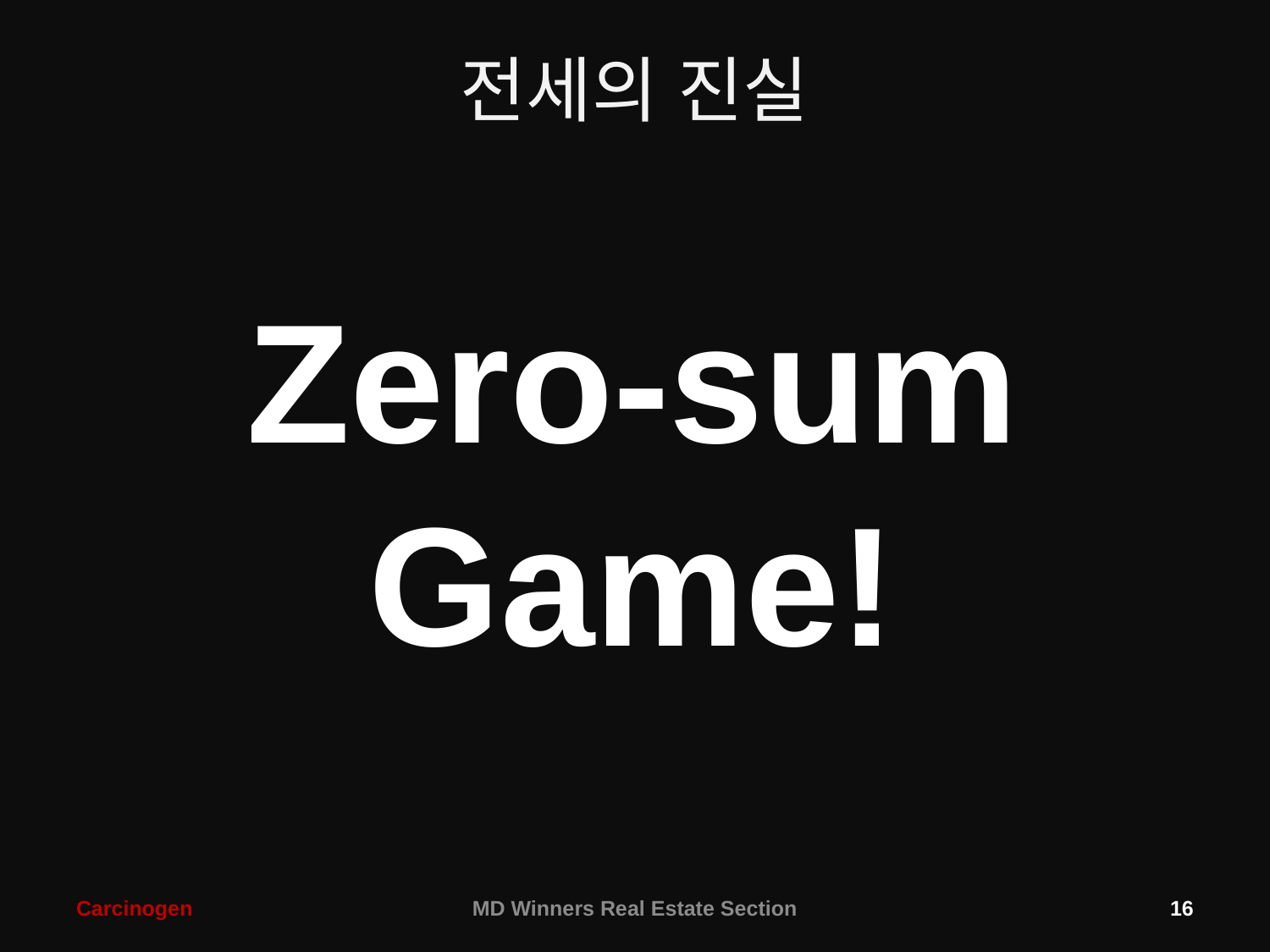

# 전세의 진실
Zero-sum
Game!
Carcinogen
MD Winners Real Estate Section
16